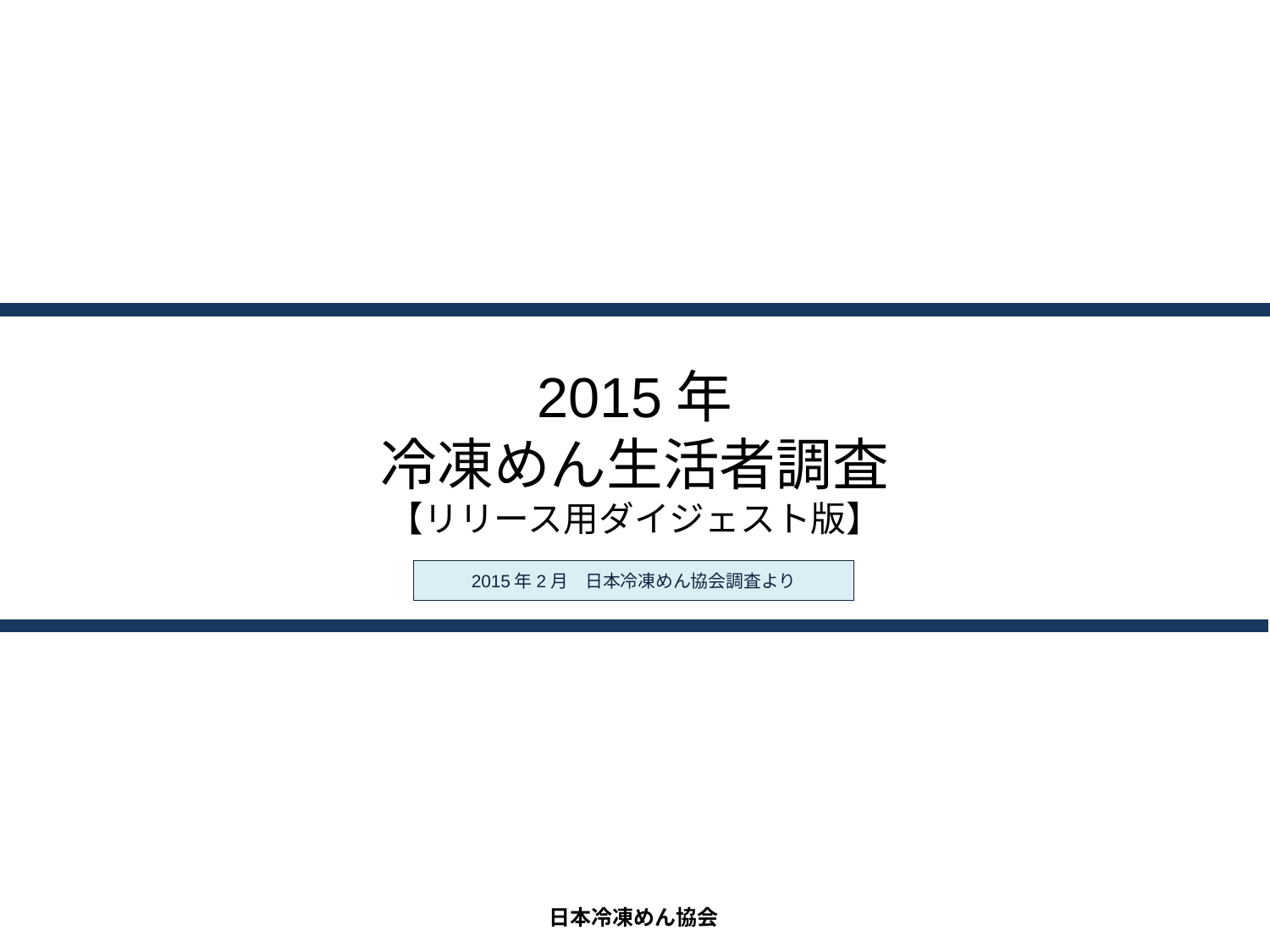

# 2015年 冷凍めん生活者調査 【リリース用ダイジェスト版】
2015年2月　日本冷凍めん協会調査より
日本冷凍めん協会